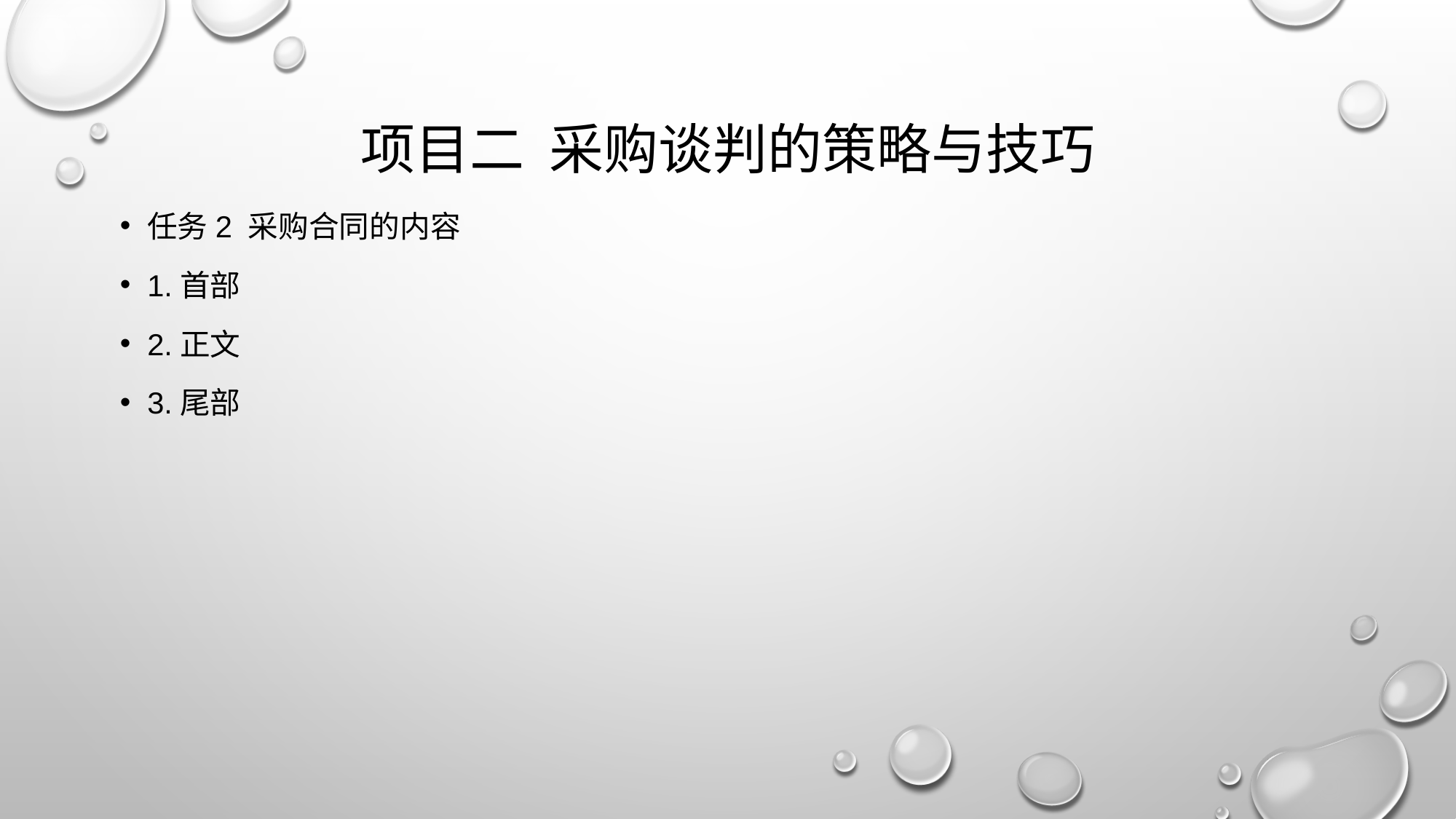

# 项目二  采购谈判的策略与技巧
任务2 采购合同的内容
1.首部
2.正文
3.尾部